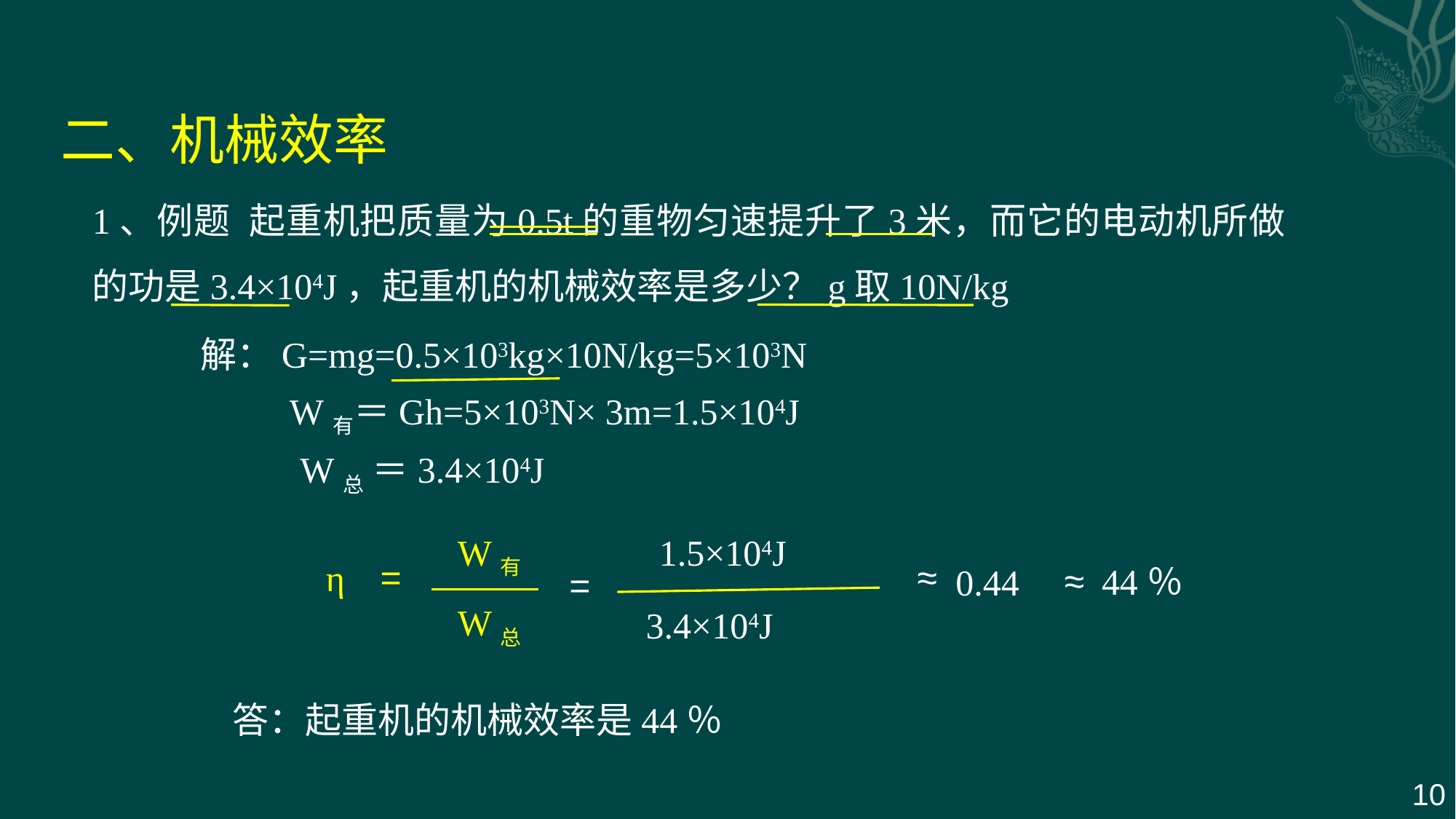

二、机械效率
1、例题  起重机把质量为0.5t的重物匀速提升了3米，而它的电动机所做的功是3.4×104J，起重机的机械效率是多少？g取10N/kg
解：G=mg=0.5×103kg×10N/kg=5×103N
W有＝Gh=5×103N× 3m=1.5×104J
W总 ＝3.4×104J
1.5×104J
W有
η
≈
=
≈
44％
0.44
=
W总
3.4×104J

答：起重机的机械效率是44％

10